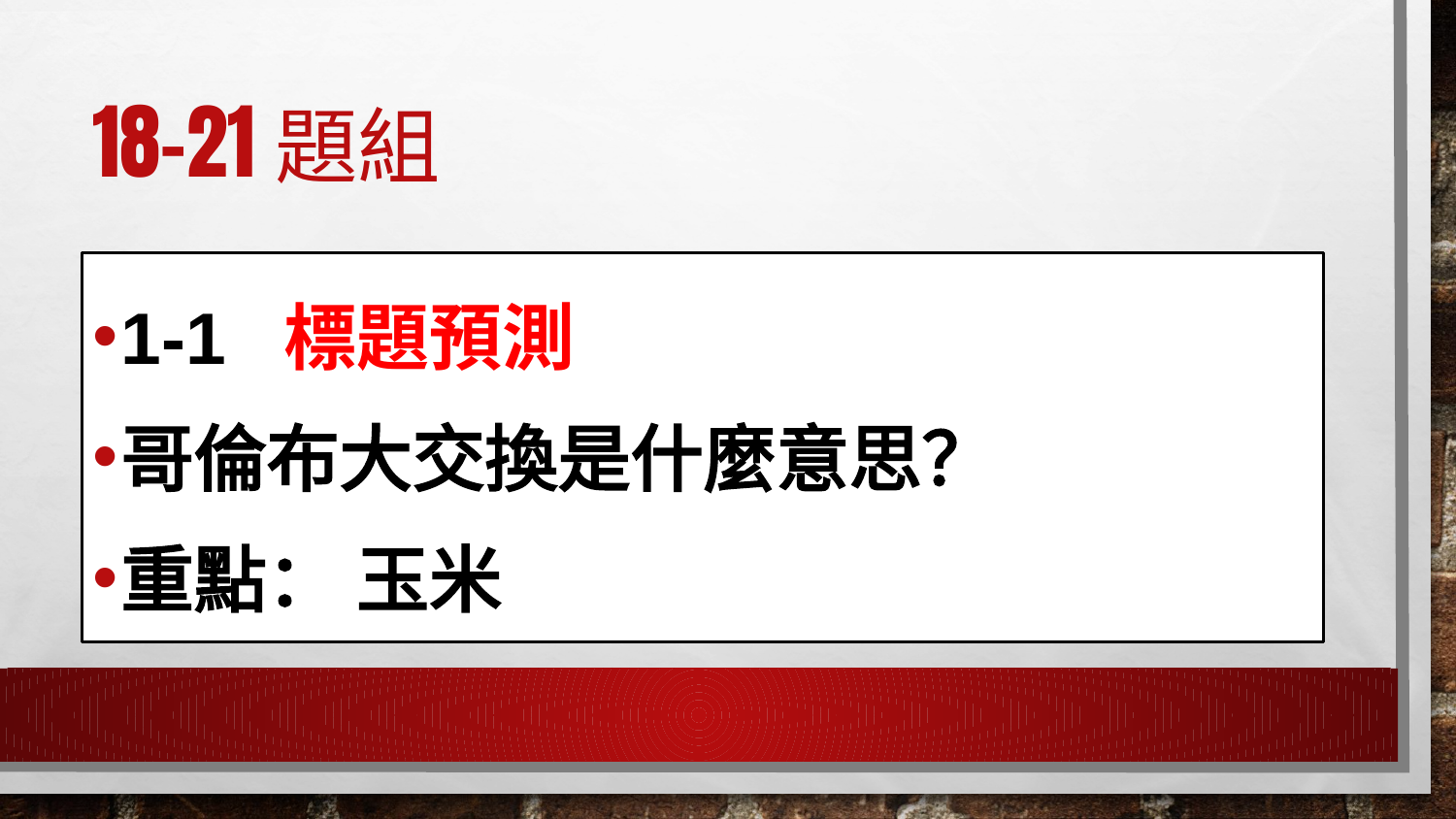

# 18-21題組
1-1  標題預測
哥倫布大交換是什麼意思？
重點： 玉米